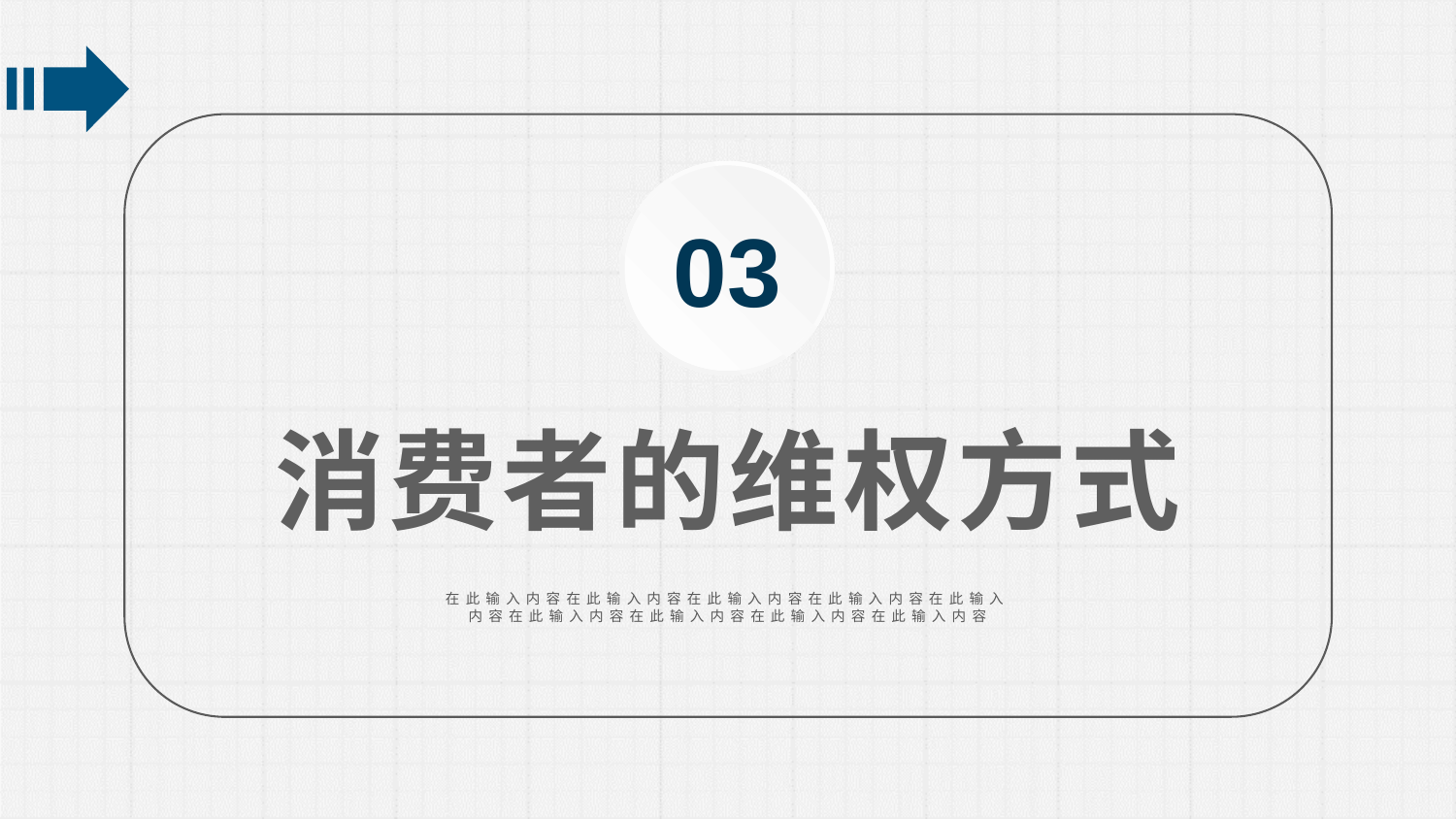

03
消费者的维权方式
在此输入内容在此输入内容在此输入内容在此输入内容在此输入内容在此输入内容在此输入内容在此输入内容在此输入内容